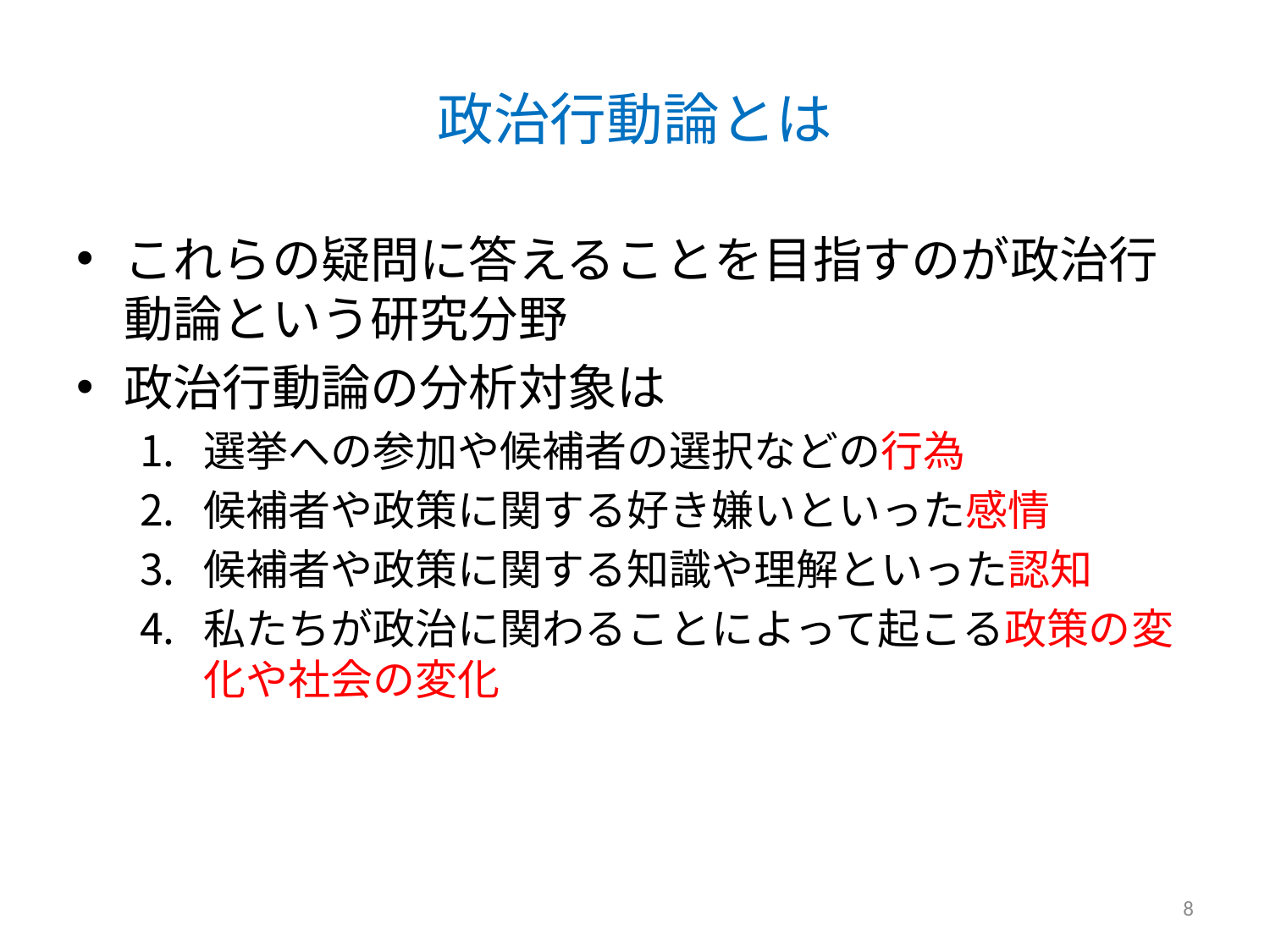

# 政治行動論とは
これらの疑問に答えることを目指すのが政治行動論という研究分野
政治行動論の分析対象は
選挙への参加や候補者の選択などの行為
候補者や政策に関する好き嫌いといった感情
候補者や政策に関する知識や理解といった認知
私たちが政治に関わることによって起こる政策の変化や社会の変化

8